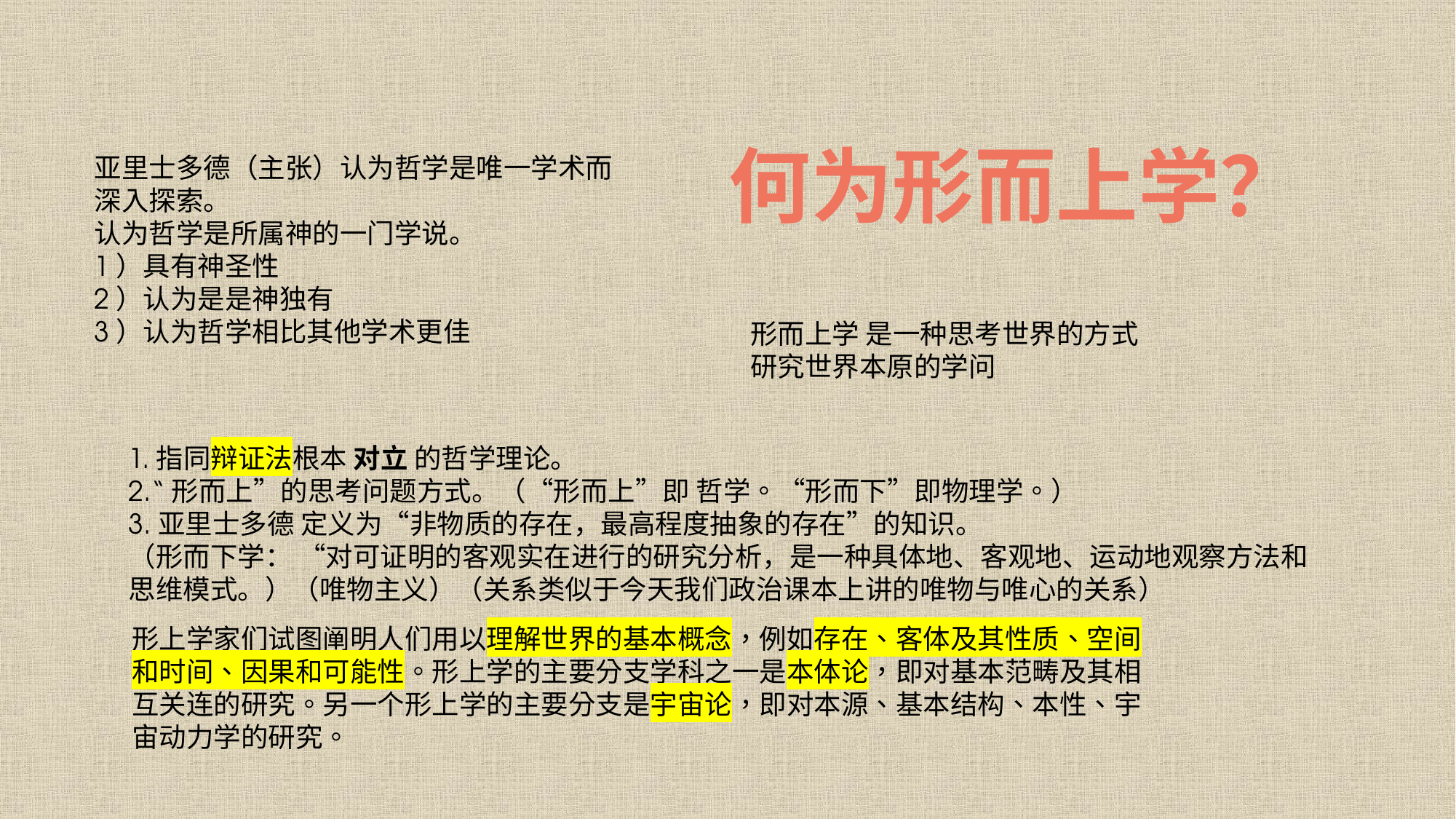

何为形而上学？
亚里士多德（主张）认为哲学是唯一学术而深入探索。
认为哲学是所属神的一门学说。
1）具有神圣性
2）认为是是神独有
3）认为哲学相比其他学术更佳
形而上学 是一种思考世界的方式
研究世界本原的学问

1.指同辩证法根本 对立 的哲学理论。
2.“形而上”的思考问题方式。（“形而上”即 哲学。“形而下”即物理学。）
3.亚里士多德 定义为“非物质的存在，最高程度抽象的存在”的知识。
（形而下学： “对可证明的客观实在进行的研究分析，是一种具体地、客观地、运动地观察方法和思维模式。）（唯物主义）（关系类似于今天我们政治课本上讲的唯物与唯心的关系）

形上学家们试图阐明人们用以理解世界的基本概念，例如存在、客体及其性质、空间和时间、因果和可能性。形上学的主要分支学科之一是本体论，即对基本范畴及其相互关连的研究。另一个形上学的主要分支是宇宙论，即对本源、基本结构、本性、宇宙动力学的研究。